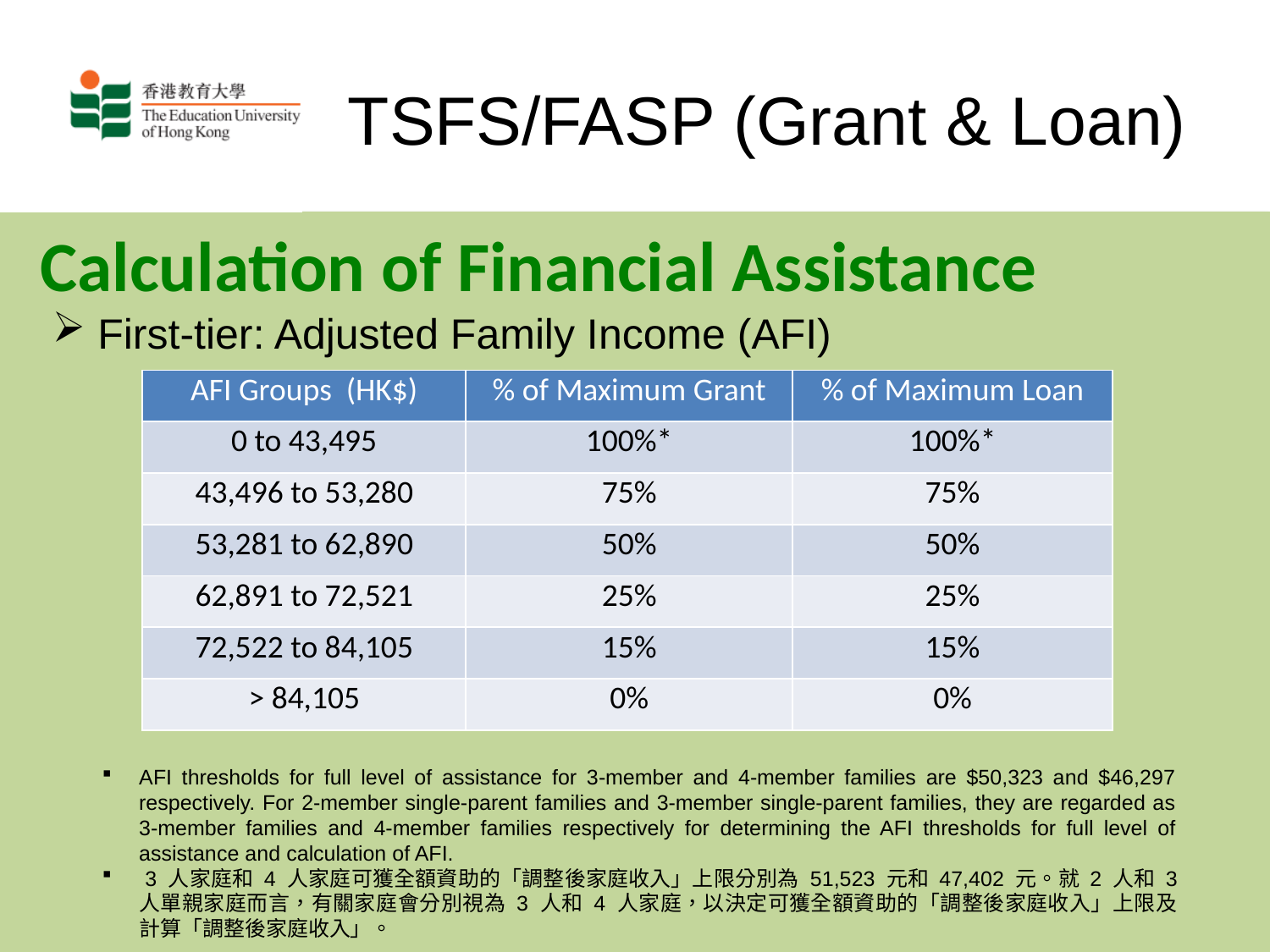

# TSFS/FASP (Grant & Loan)
Calculation of Financial Assistance
 First-tier: Adjusted Family Income (AFI)

AFI thresholds for full level of assistance for 3-member and 4-member families are $50,323 and $46,297 respectively. For 2-member single-parent families and 3-member single-parent families, they are regarded as 3-member families and 4-member families respectively for determining the AFI thresholds for full level of assistance and calculation of AFI.
 3 人家庭和 4 人家庭可獲全額資助的「調整後家庭收入」上限分別為 51,523 元和 47,402 元。就 2 人和 3 人單親家庭而言，有關家庭會分別視為 3 人和 4 人家庭，以決定可獲全額資助的「調整後家庭收入」上限及計算「調整後家庭收入」。

| AFI Groups (HK$) | % of Maximum Grant | % of Maximum Loan |
| --- | --- | --- |
| 0 to 43,495 | 100%\* | 100%\* |
| 43,496 to 53,280 | 75% | 75% |
| 53,281 to 62,890 | 50% | 50% |
| 62,891 to 72,521 | 25% | 25% |
| 72,522 to 84,105 | 15% | 15% |
| > 84,105 | 0% | 0% |